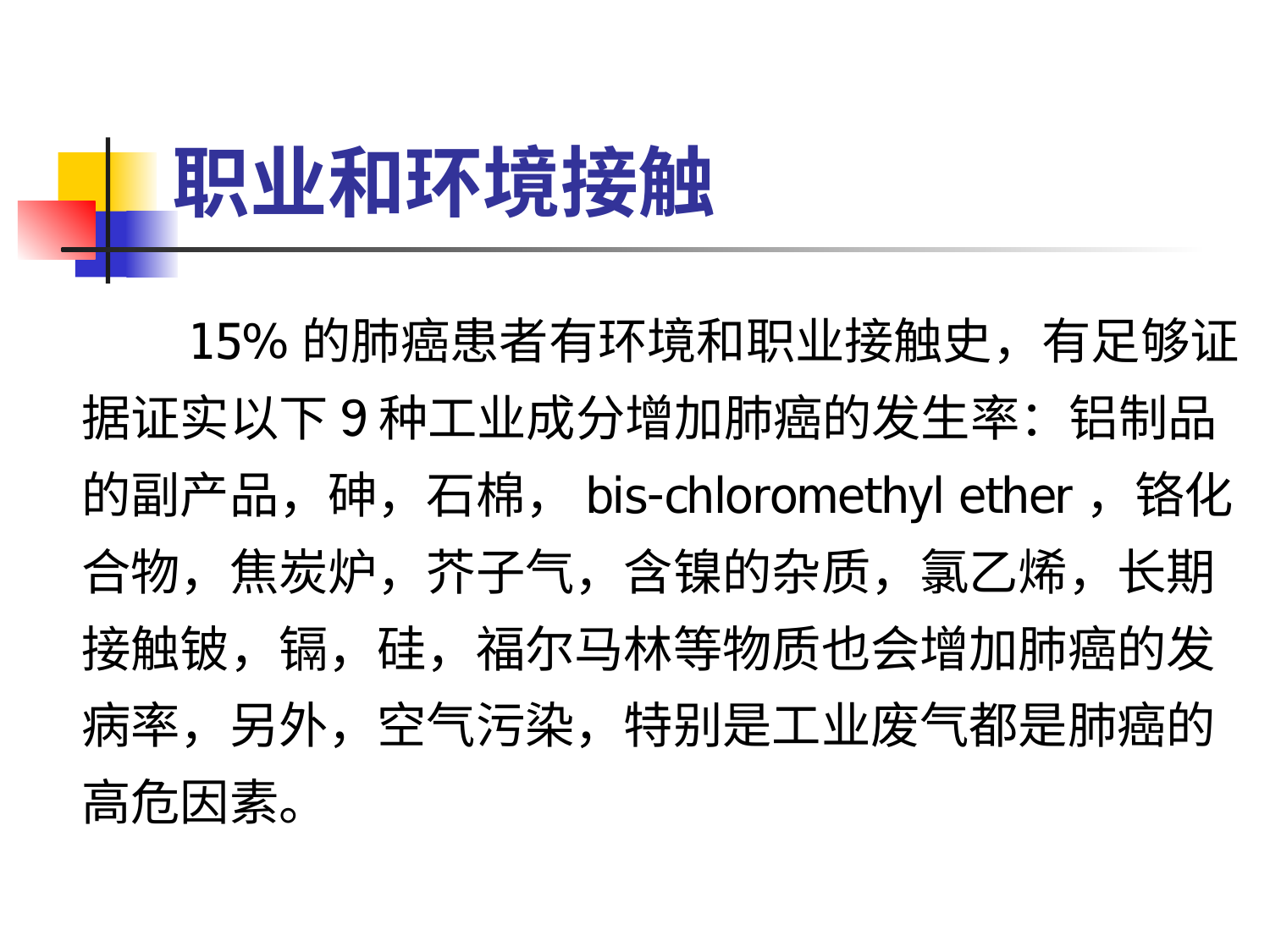

# 职业和环境接触
          15%的肺癌患者有环境和职业接触史，有足够证据证实以下9种工业成分增加肺癌的发生率：铝制品的副产品，砷，石棉，bis-chloromethyl ether，铬化合物，焦炭炉，芥子气，含镍的杂质，氯乙烯，长期接触铍，镉，硅，福尔马林等物质也会增加肺癌的发病率，另外，空气污染，特别是工业废气都是肺癌的高危因素。